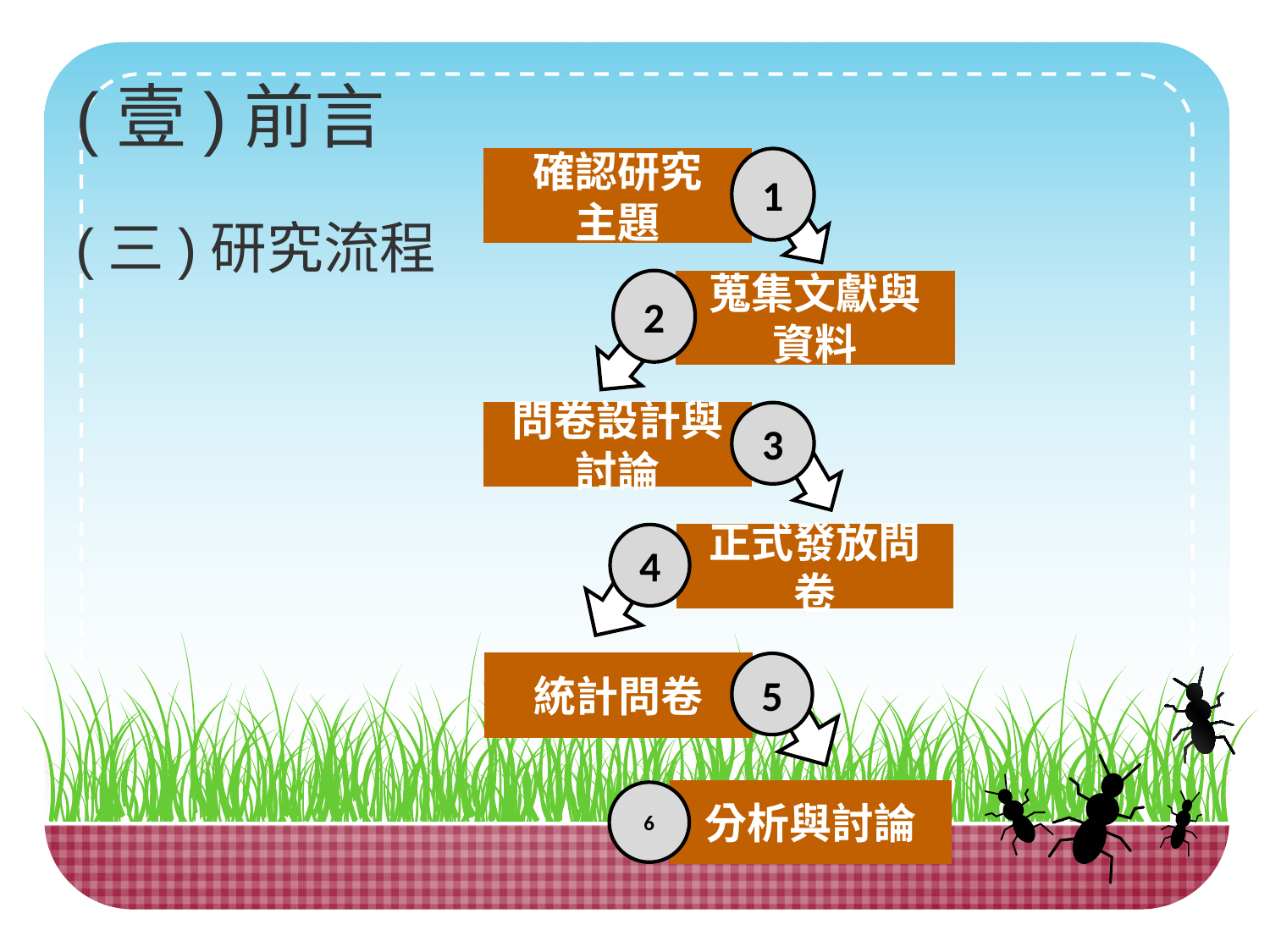

(壹)前言
1
確認研究
主題

2
蒐集文獻與資料

3
問卷設計與討論

4
正式發放問卷

5
統計問卷
(三)研究流程

6
分析與討論